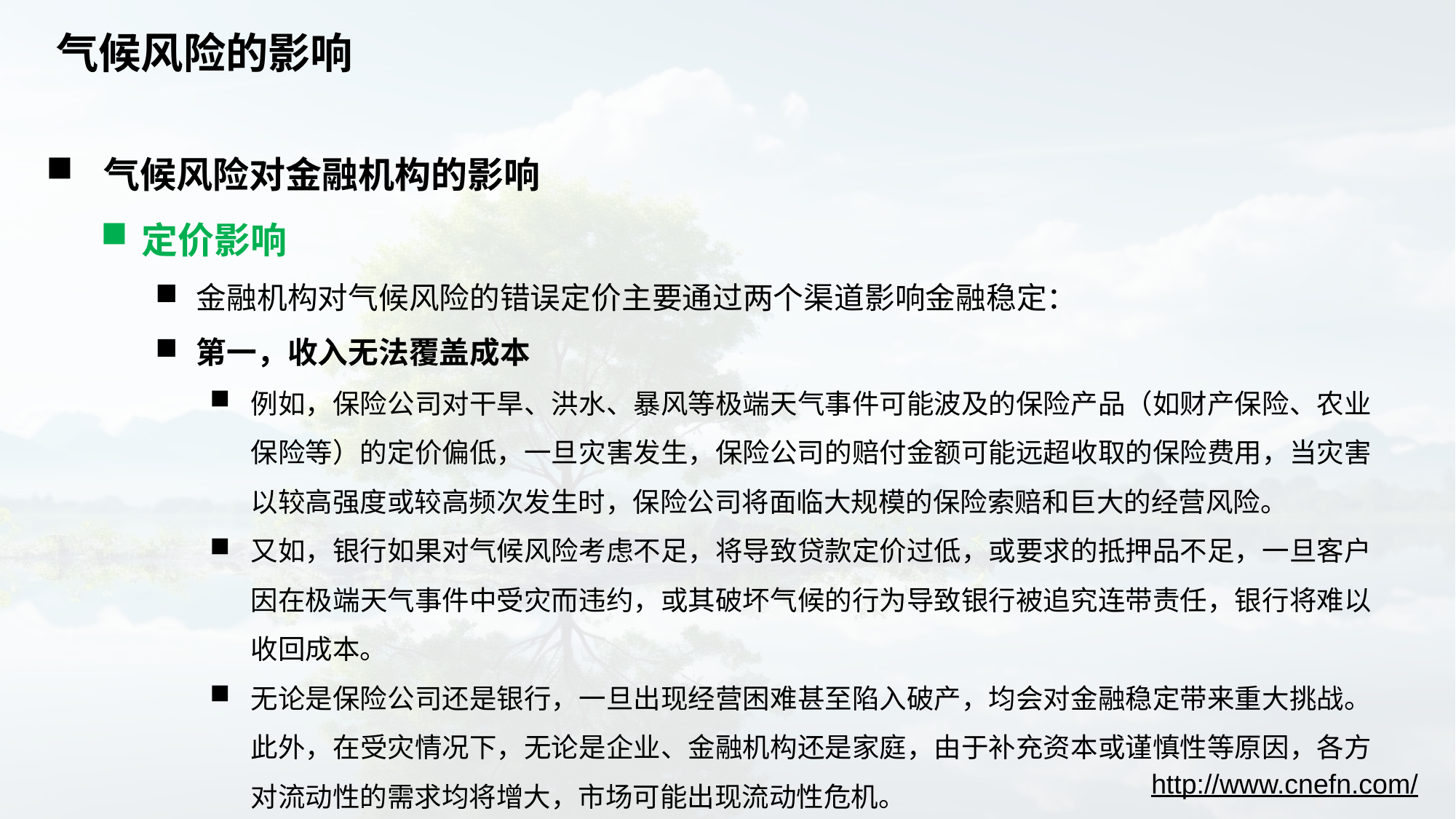

# 气候风险的影响
 气候风险对金融机构的影响
定价影响
金融机构对气候风险的错误定价主要通过两个渠道影响金融稳定：
第一，收入无法覆盖成本
例如，保险公司对干旱、洪水、暴风等极端天气事件可能波及的保险产品（如财产保险、农业保险等）的定价偏低，一旦灾害发生，保险公司的赔付金额可能远超收取的保险费用，当灾害以较高强度或较高频次发生时，保险公司将面临大规模的保险索赔和巨大的经营风险。
又如，银行如果对气候风险考虑不足，将导致贷款定价过低，或要求的抵押品不足，一旦客户因在极端天气事件中受灾而违约，或其破坏气候的行为导致银行被追究连带责任，银行将难以收回成本。
无论是保险公司还是银行，一旦出现经营困难甚至陷入破产，均会对金融稳定带来重大挑战。此外，在受灾情况下，无论是企业、金融机构还是家庭，由于补充资本或谨慎性等原因，各方对流动性的需求均将增大，市场可能出现流动性危机。